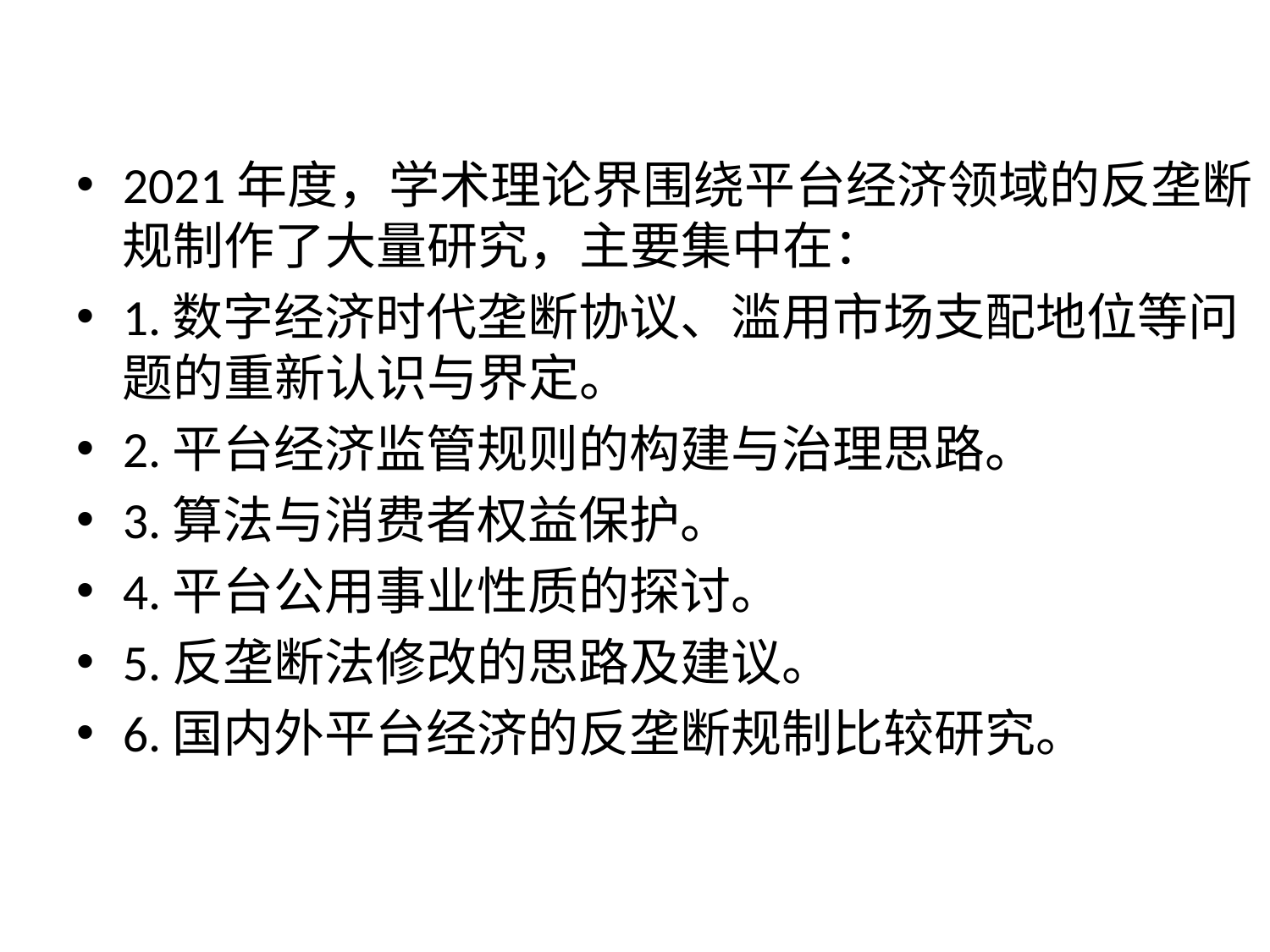

#
2021年度，学术理论界围绕平台经济领域的反垄断规制作了大量研究，主要集中在：
1.数字经济时代垄断协议、滥用市场支配地位等问题的重新认识与界定。
2.平台经济监管规则的构建与治理思路。
3.算法与消费者权益保护。
4.平台公用事业性质的探讨。
5.反垄断法修改的思路及建议。
6.国内外平台经济的反垄断规制比较研究。